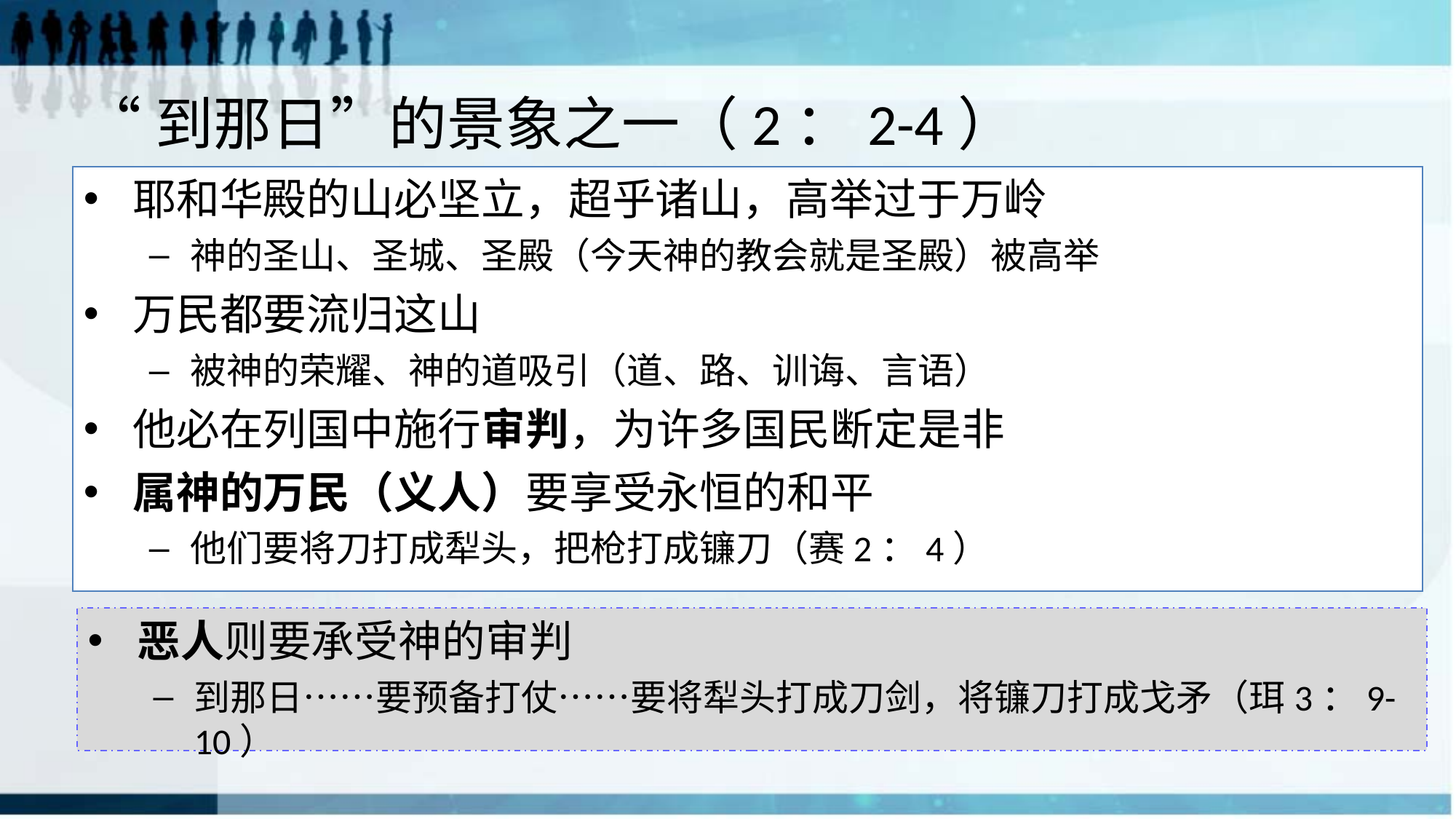

# “到那日”的景象之一（2：2-4）
耶和华殿的山必坚立，超乎诸山，高举过于万岭
神的圣山、圣城、圣殿（今天神的教会就是圣殿）被高举
万民都要流归这山
被神的荣耀、神的道吸引（道、路、训诲、言语）
他必在列国中施行审判，为许多国民断定是非
属神的万民（义人）要享受永恒的和平
他们要将刀打成犁头，把枪打成镰刀（赛2：4）
恶人则要承受神的审判
到那日……要预备打仗……要将犁头打成刀剑，将镰刀打成戈矛（珥3：9-10）